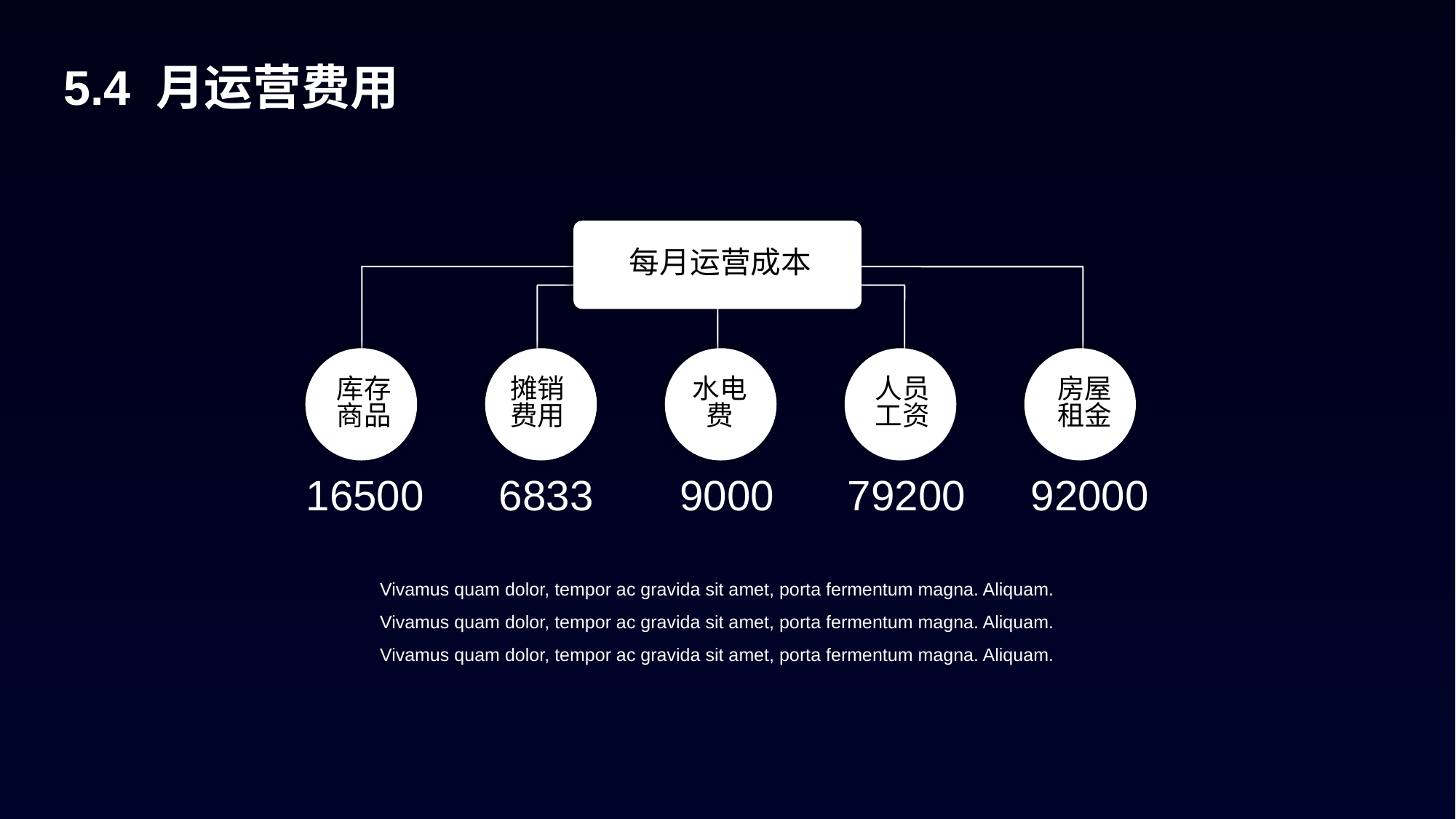

5.4 月运营费用

每月运营成本

库存商品
摊销费用
水电费
人员工资
房屋租金
16500
6833
9000
79200
92000
Vivamus quam dolor, tempor ac gravida sit amet, porta fermentum magna. Aliquam. Vivamus quam dolor, tempor ac gravida sit amet, porta fermentum magna. Aliquam.
Vivamus quam dolor, tempor ac gravida sit amet, porta fermentum magna. Aliquam.